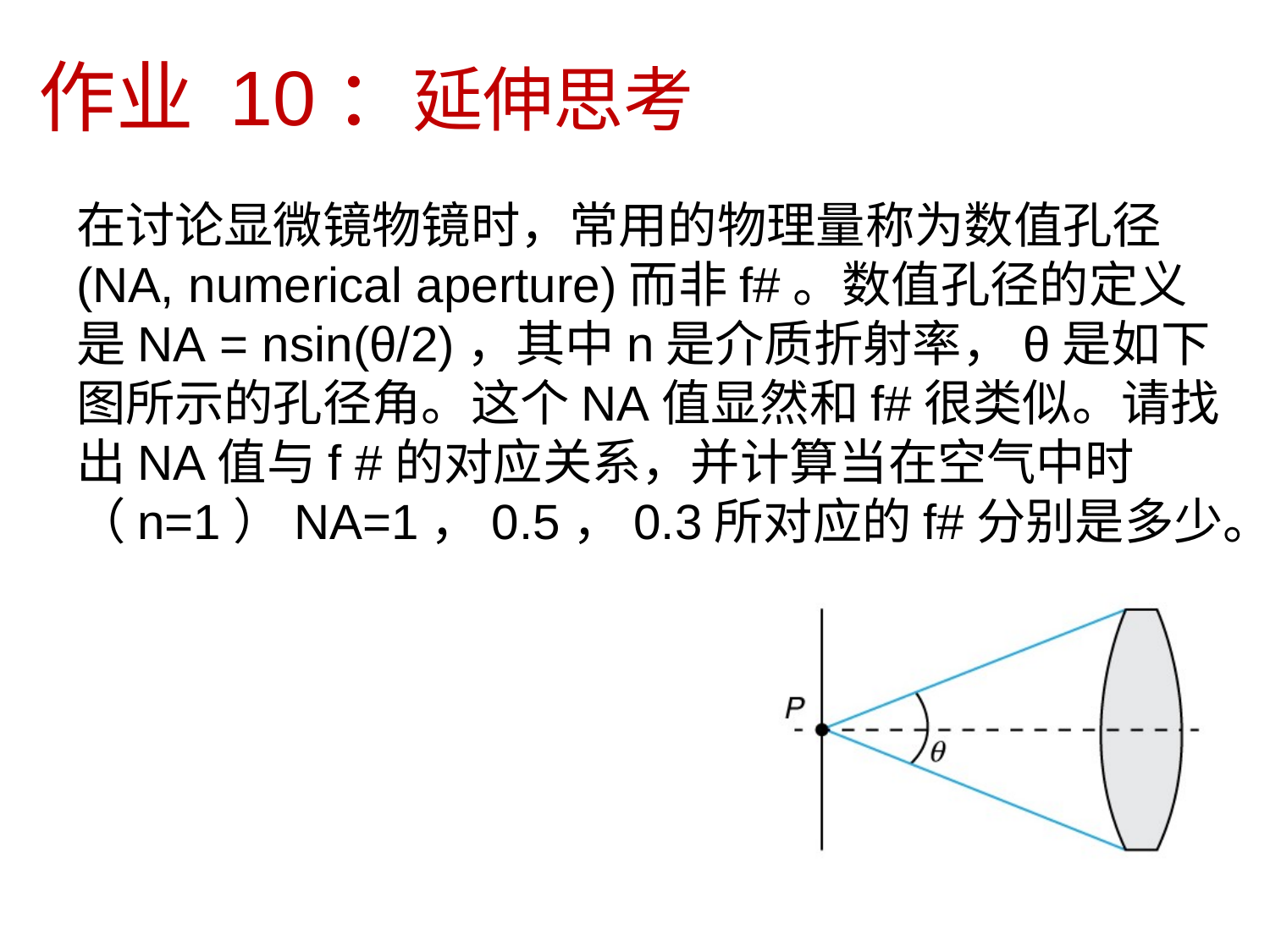

作业 10：延伸思考
在讨论显微镜物镜时，常用的物理量称为数值孔径 (NA, numerical aperture)而非f#。数值孔径的定义是NA = nsin(θ/2)，其中n是介质折射率，θ是如下图所示的孔径角。这个NA值显然和f#很类似。请找出NA值与f #的对应关系，并计算当在空气中时（n=1）NA=1，0.5，0.3所对应的f#分别是多少。